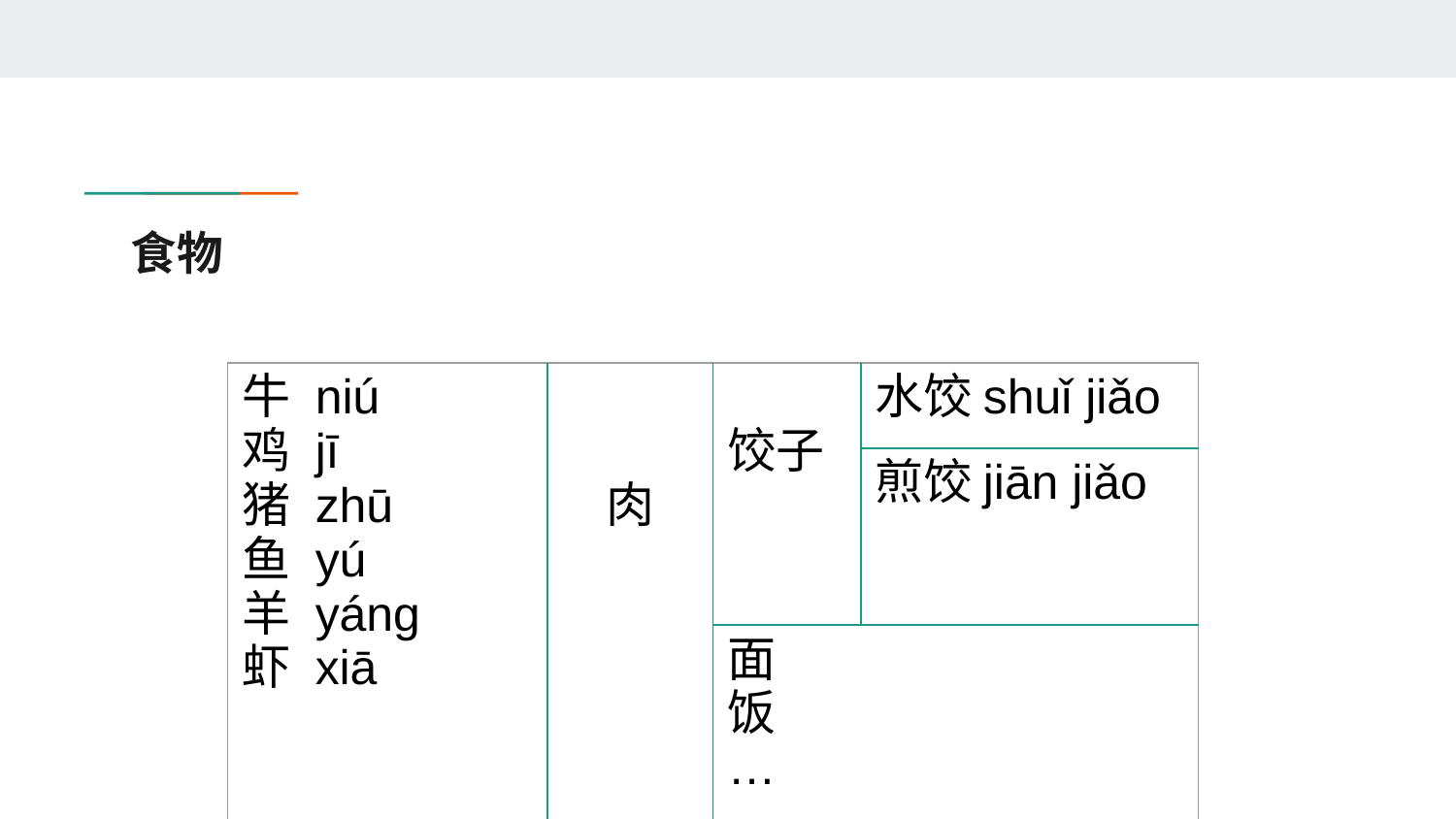

# 食物

| 牛 niú 鸡 jī 猪 zhū 鱼 yú 羊 yáng 虾 xiā | 肉 | 饺子 | 水饺shuǐ jiǎo |
| --- | --- | --- | --- |
|  |  |  | 煎饺jiān jiǎo |
|  |  | 面 饭 … |  |